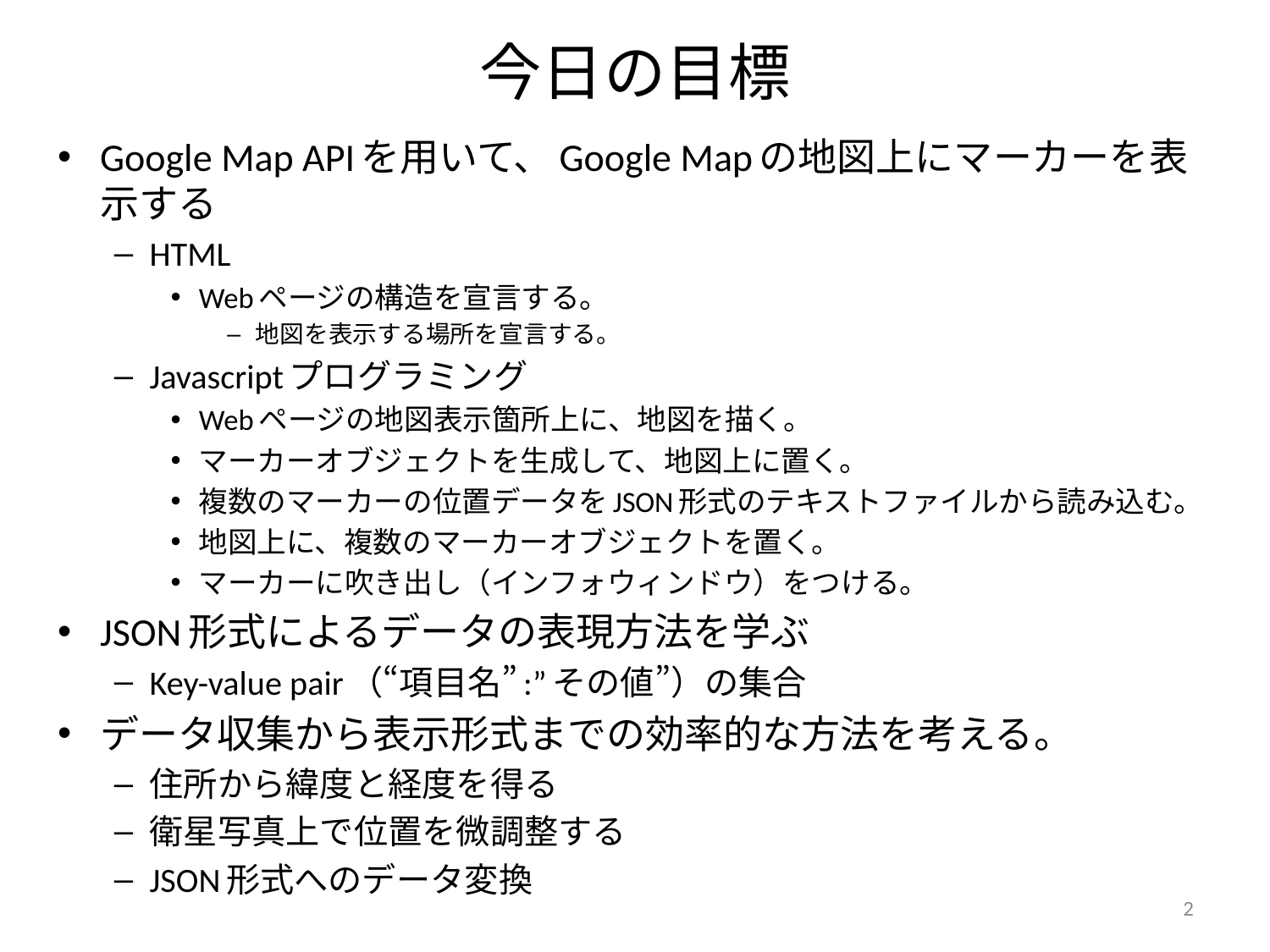

# 今日の目標
Google Map APIを用いて、Google Mapの地図上にマーカーを表示する
HTML
Webページの構造を宣言する。
地図を表示する場所を宣言する。
Javascriptプログラミング
Webページの地図表示箇所上に、地図を描く。
マーカーオブジェクトを生成して、地図上に置く。
複数のマーカーの位置データをJSON形式のテキストファイルから読み込む。
地図上に、複数のマーカーオブジェクトを置く。
マーカーに吹き出し（インフォウィンドウ）をつける。
JSON形式によるデータの表現方法を学ぶ
Key-value pair（“項目名”:”その値”）の集合
データ収集から表示形式までの効率的な方法を考える。
住所から緯度と経度を得る
衛星写真上で位置を微調整する
JSON形式へのデータ変換
2